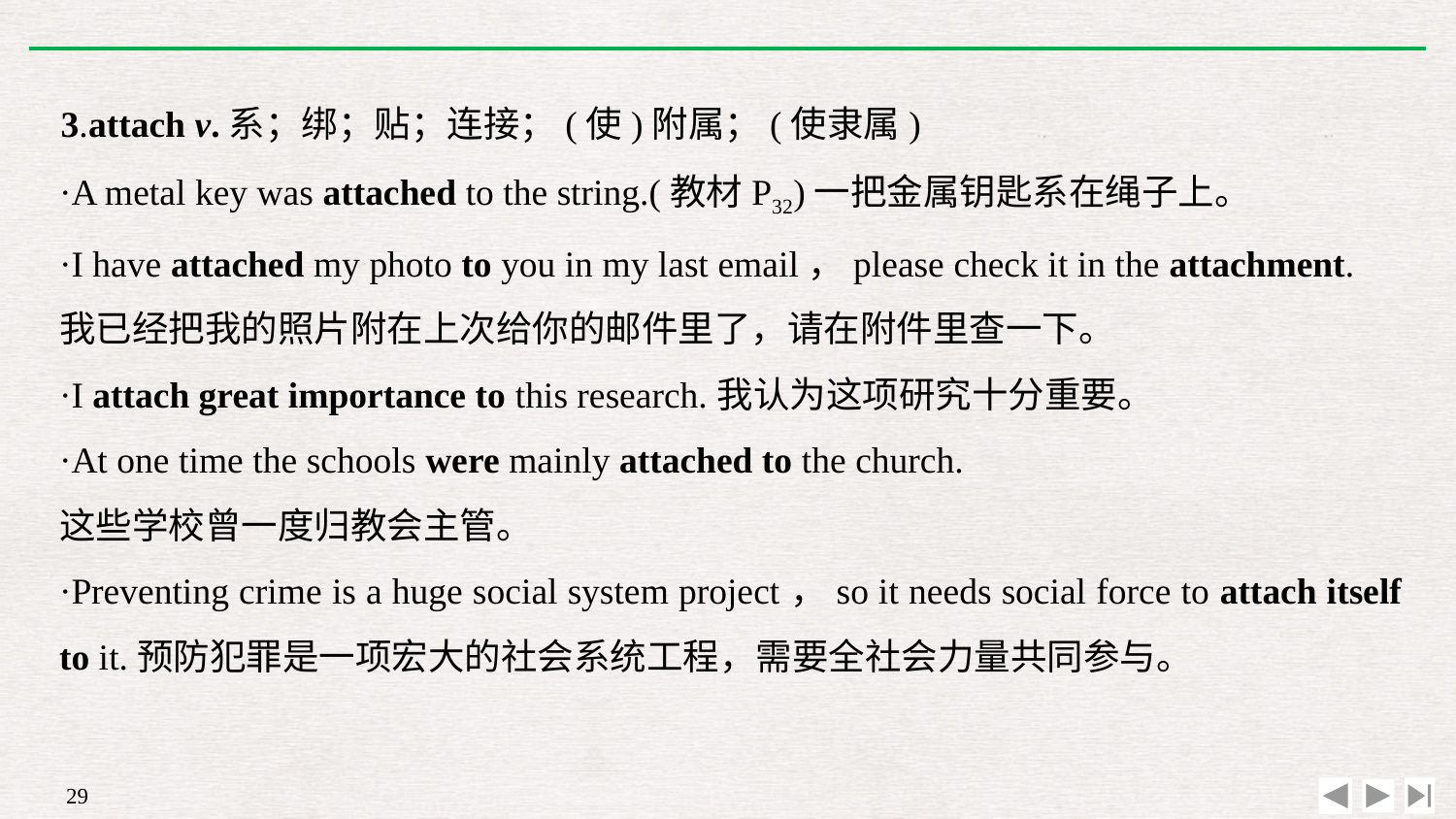

3.attach v.系；绑；贴；连接；(使)附属；(使隶属)
·A metal key was attached to the string.(教材P32)一把金属钥匙系在绳子上。
·I have attached my photo to you in my last email，please check it in the attachment.
我已经把我的照片附在上次给你的邮件里了，请在附件里查一下。
·I attach great importance to this research.我认为这项研究十分重要。
·At one time the schools were mainly attached to the church.
这些学校曾一度归教会主管。
·Preventing crime is a huge social system project，so it needs social force to attach itself to it.预防犯罪是一项宏大的社会系统工程，需要全社会力量共同参与。